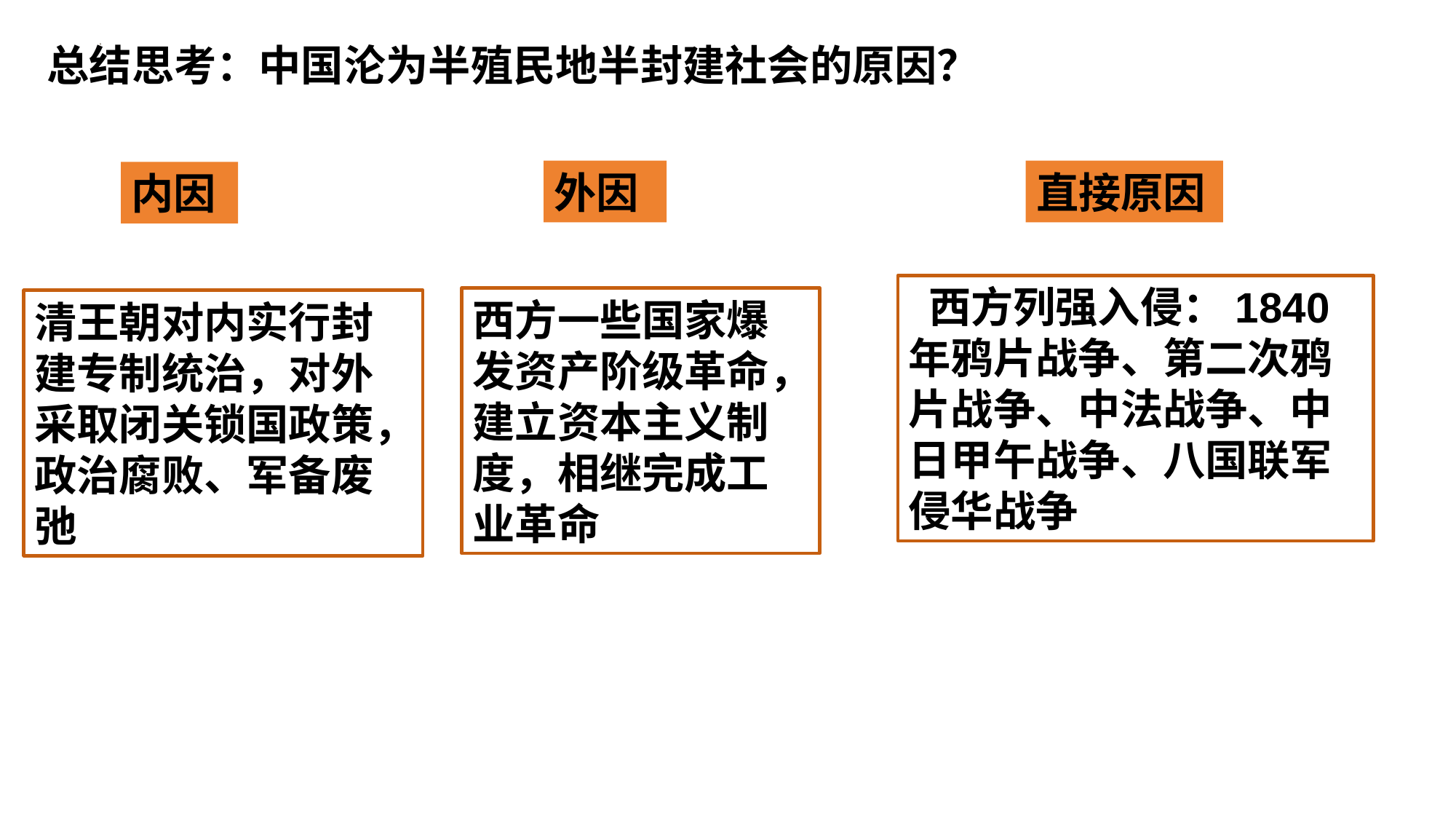

总结思考：中国沦为半殖民地半封建社会的原因？
外因
直接原因
内因
 西方列强入侵：1840年鸦片战争、第二次鸦片战争、中法战争、中日甲午战争、八国联军侵华战争
西方一些国家爆发资产阶级革命，建立资本主义制度，相继完成工业革命
清王朝对内实行封建专制统治，对外采取闭关锁国政策，政治腐败、军备废弛